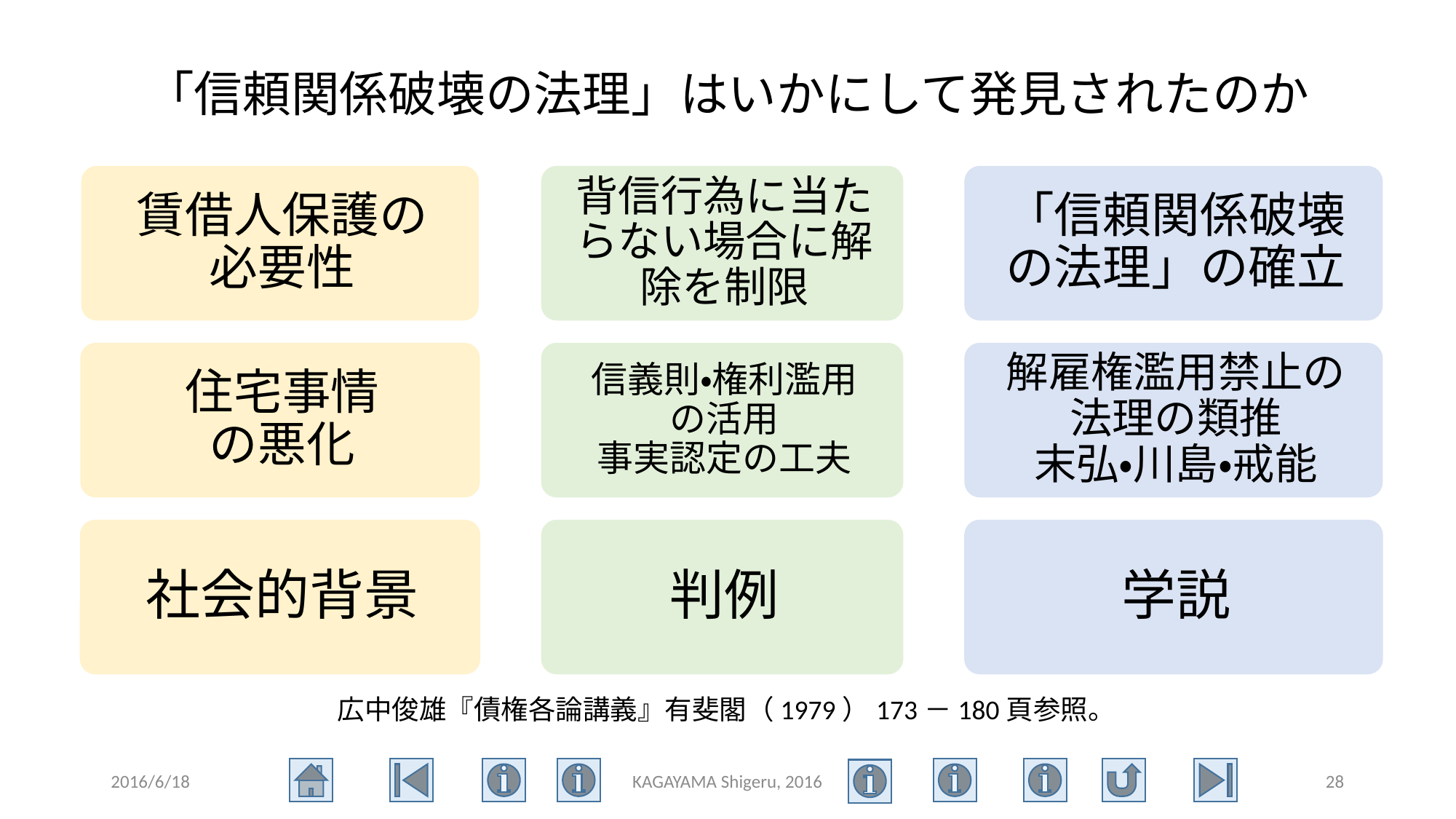

# 「信頼関係破壊の法理」はいかにして発見されたのか
社会的背景
住宅事情
の悪化
賃借人保護の
必要性
判例
信義則・権利濫用
の活用
事実認定の工夫
背信行為に当たらない場合に解除を制限
学説
解雇権濫用禁止の
法理の類推
末弘・川島・戒能
「信頼関係破壊
の法理」の確立
広中俊雄『債権各論講義』有斐閣（1979）173－180頁参照。
2016/6/18
KAGAYAMA Shigeru, 2016
28